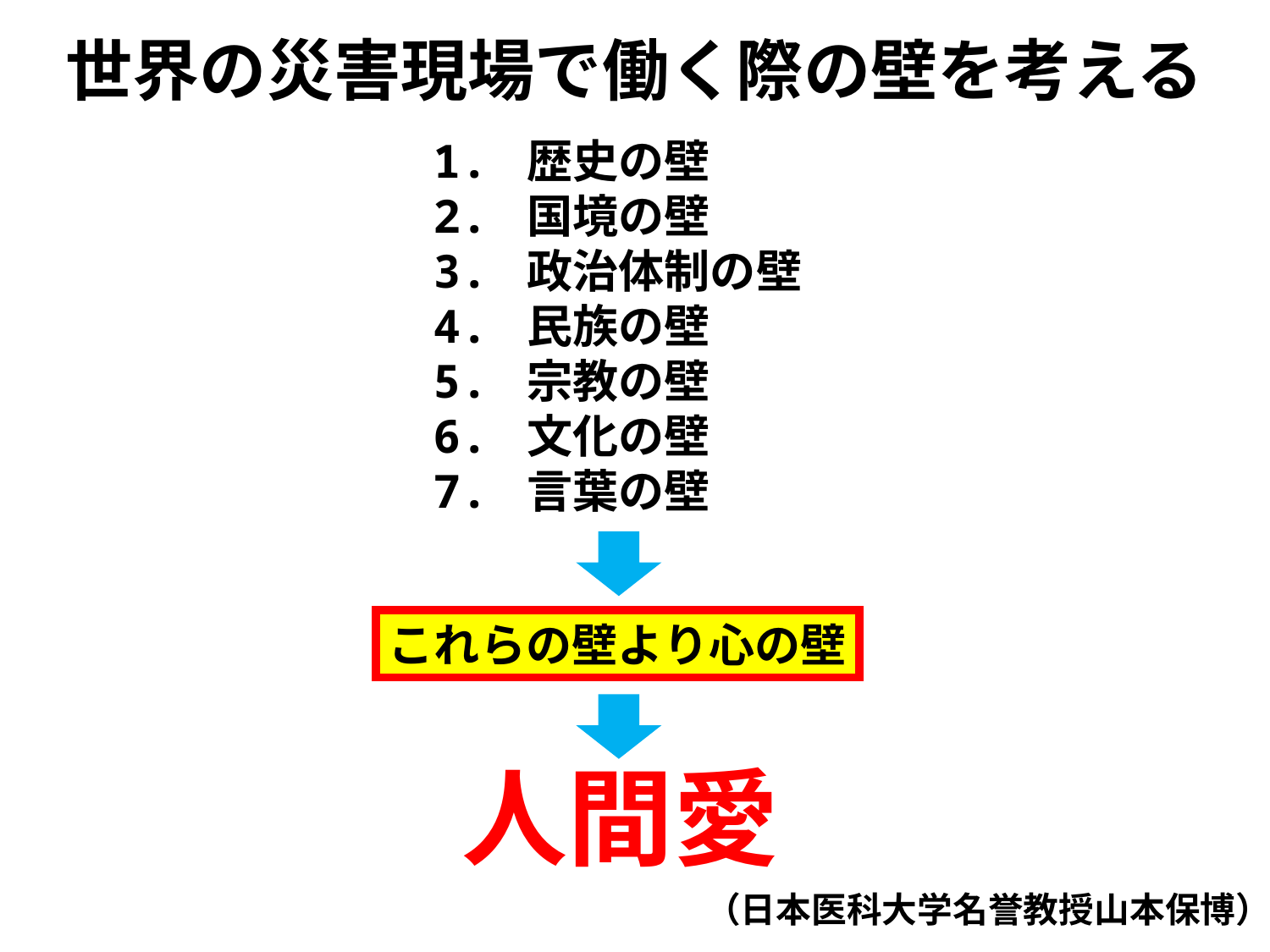

世界の災害現場で働く際の壁を考える
1. 歴史の壁
2. 国境の壁
3. 政治体制の壁
4. 民族の壁
5. 宗教の壁
6. 文化の壁
7. 言葉の壁

これらの壁より心の壁

人間愛
（日本医科大学名誉教授山本保博）